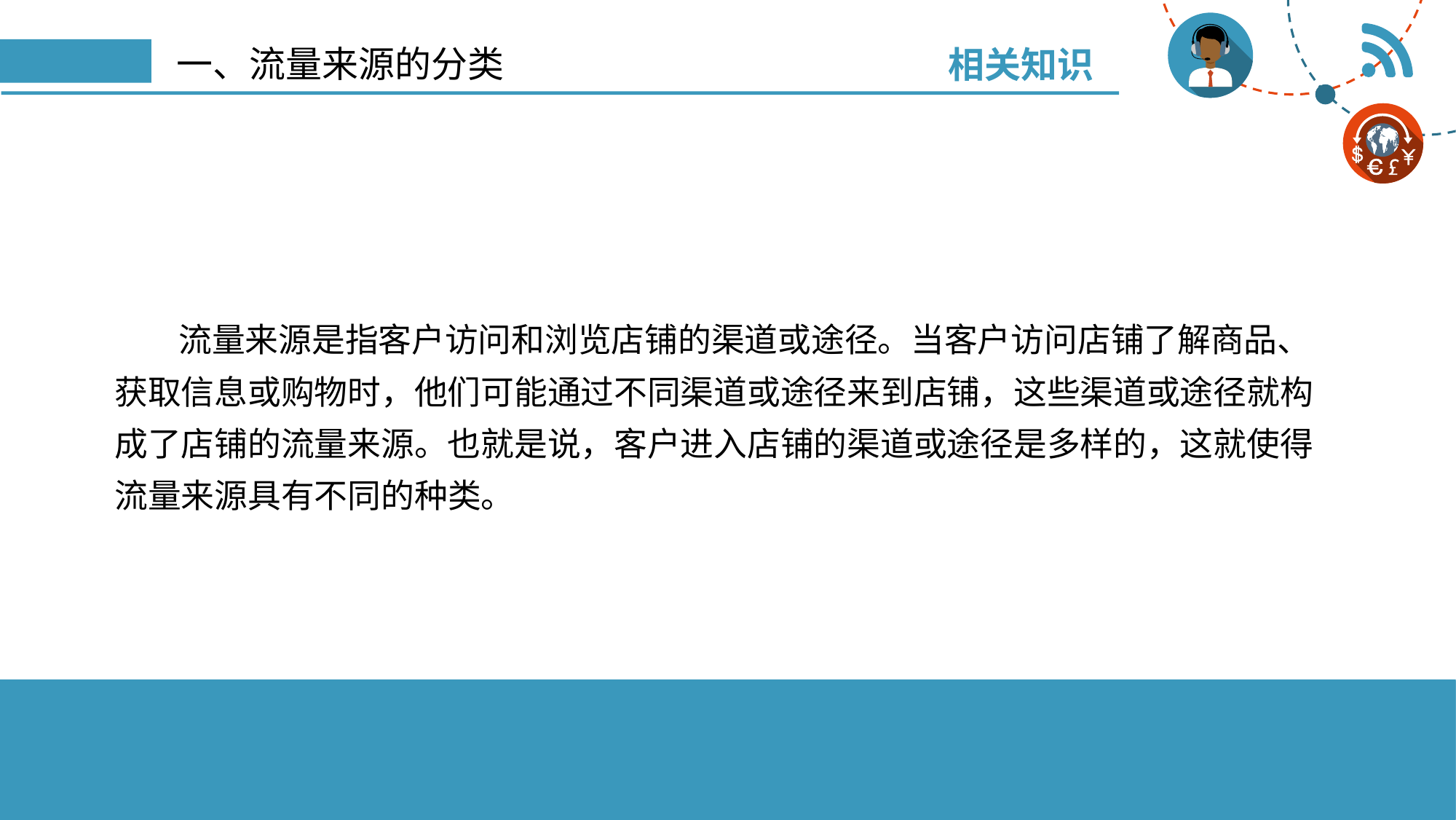

相关知识
# 一、流量来源的分类
流量来源是指客户访问和浏览店铺的渠道或途径。当客户访问店铺了解商品、获取信息或购物时，他们可能通过不同渠道或途径来到店铺，这些渠道或途径就构成了店铺的流量来源。也就是说，客户进入店铺的渠道或途径是多样的，这就使得流量来源具有不同的种类。